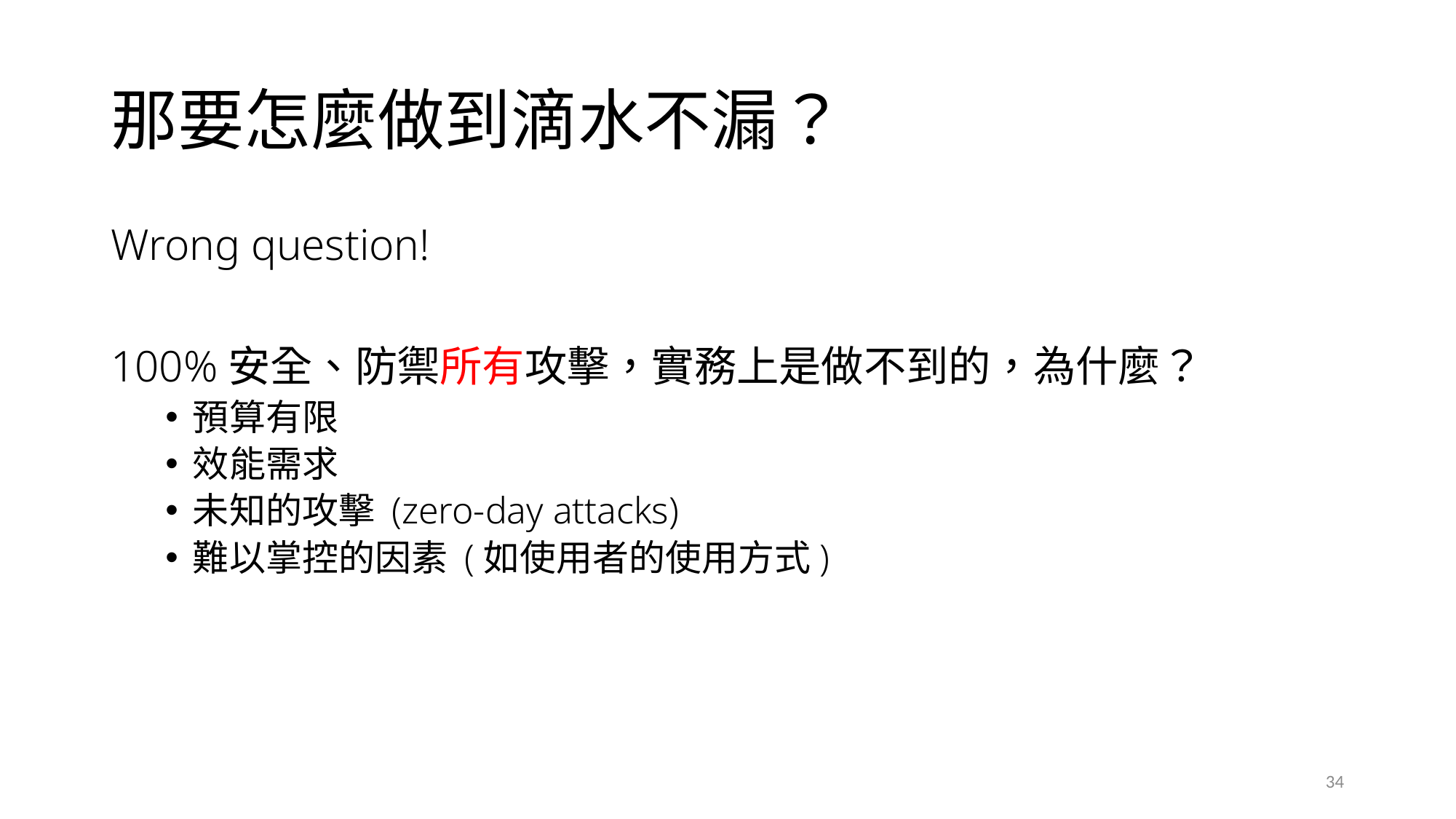

# 那要怎麼做到滴水不漏？
Wrong question!

100%安全、防禦所有攻擊，實務上是做不到的，為什麼？
預算有限
效能需求
未知的攻擊 (zero-day attacks)
難以掌控的因素 (如使用者的使用方式)

34